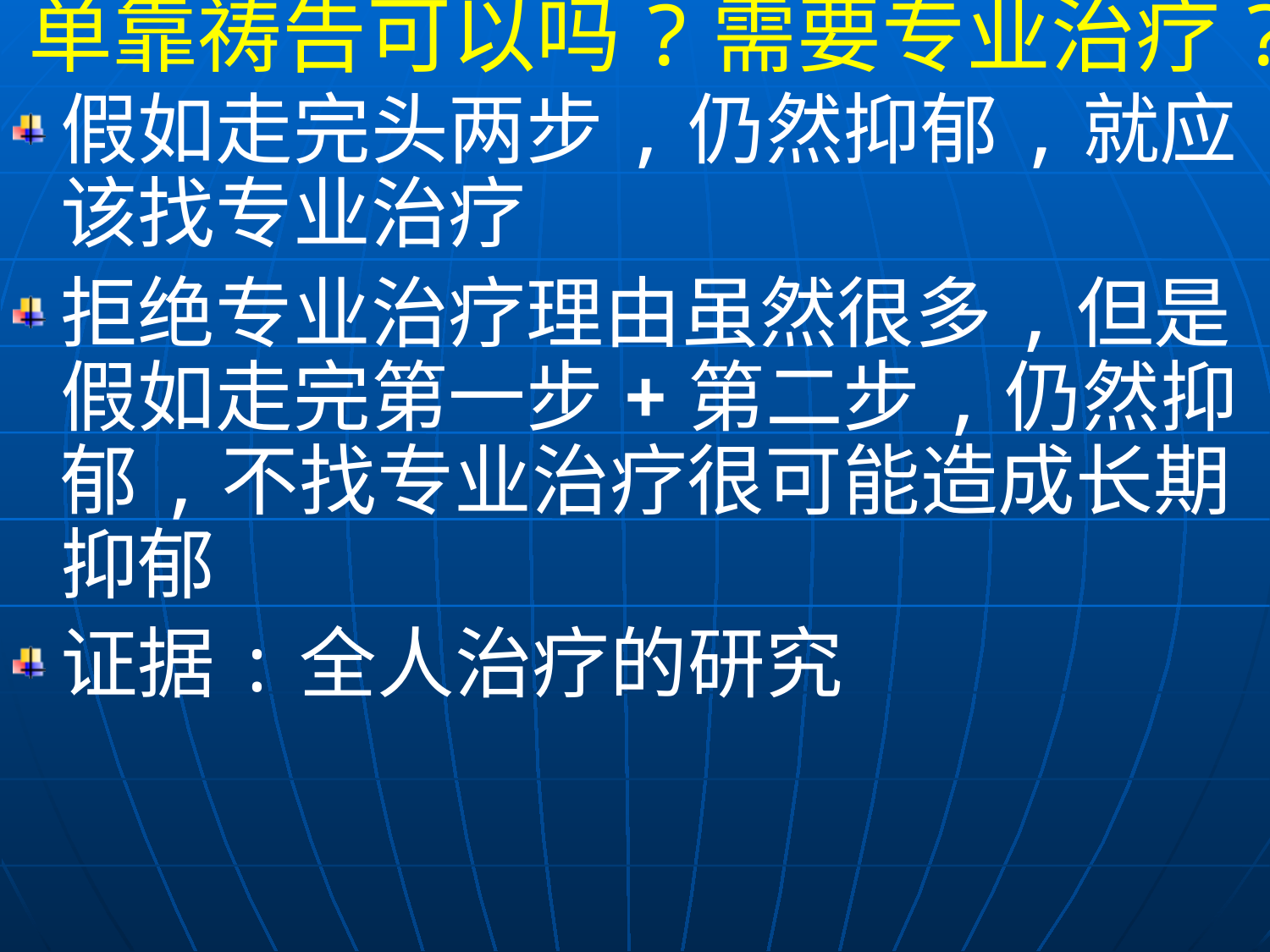

单靠祷告可以吗?需要专业治疗?
假如走完头两步,仍然抑郁,就应该找专业治疗
拒绝专业治疗理由虽然很多,但是假如走完第一步+第二步,仍然抑郁,不找专业治疗很可能造成长期抑郁
证据:全人治疗的研究